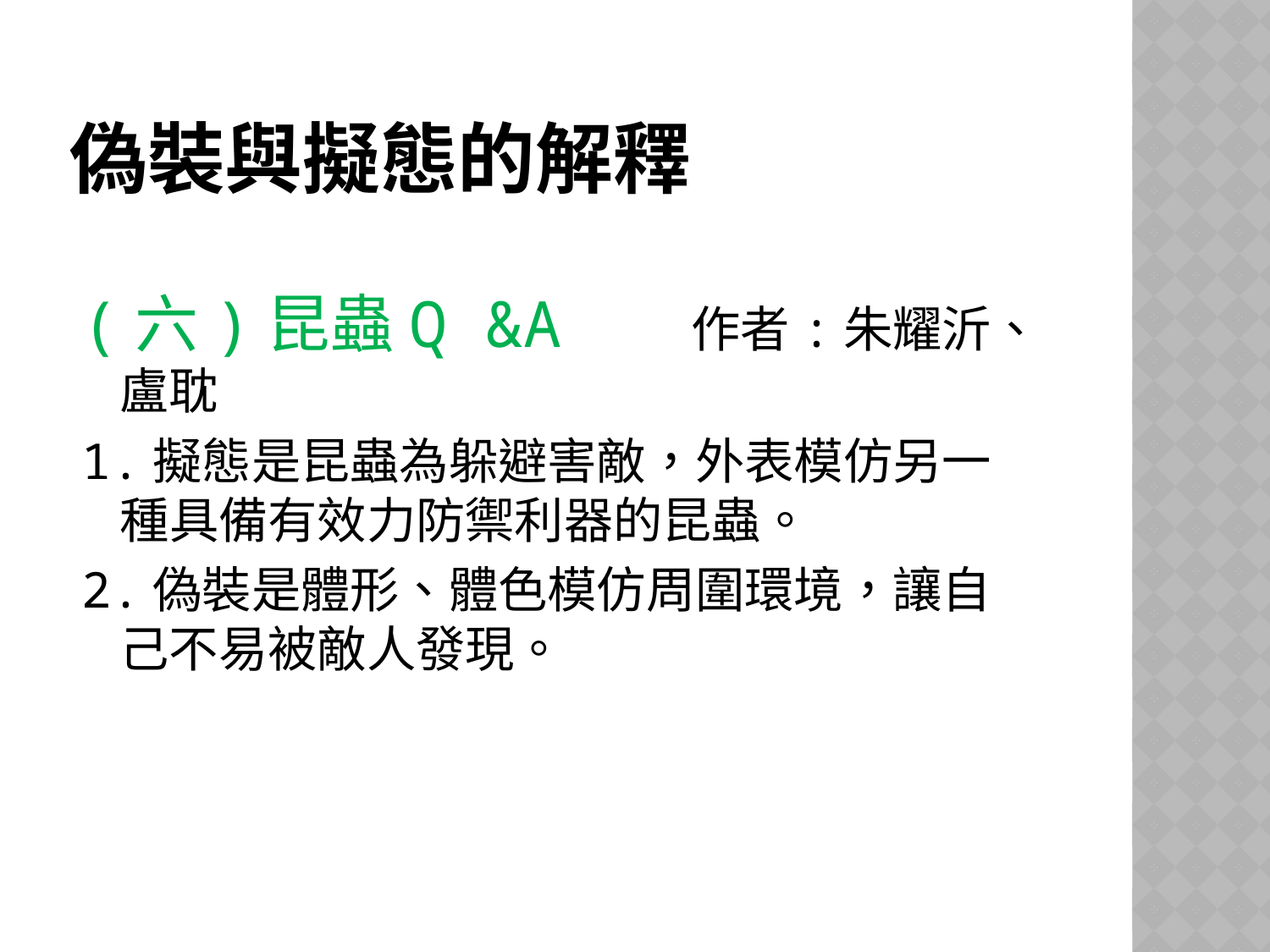

# 偽裝與擬態的解釋
(六)昆蟲Q &A   作者:朱耀沂、盧耽
1.擬態是昆蟲為躲避害敵，外表模仿另一種具備有效力防禦利器的昆蟲。
2.偽裝是體形、體色模仿周圍環境，讓自己不易被敵人發現。